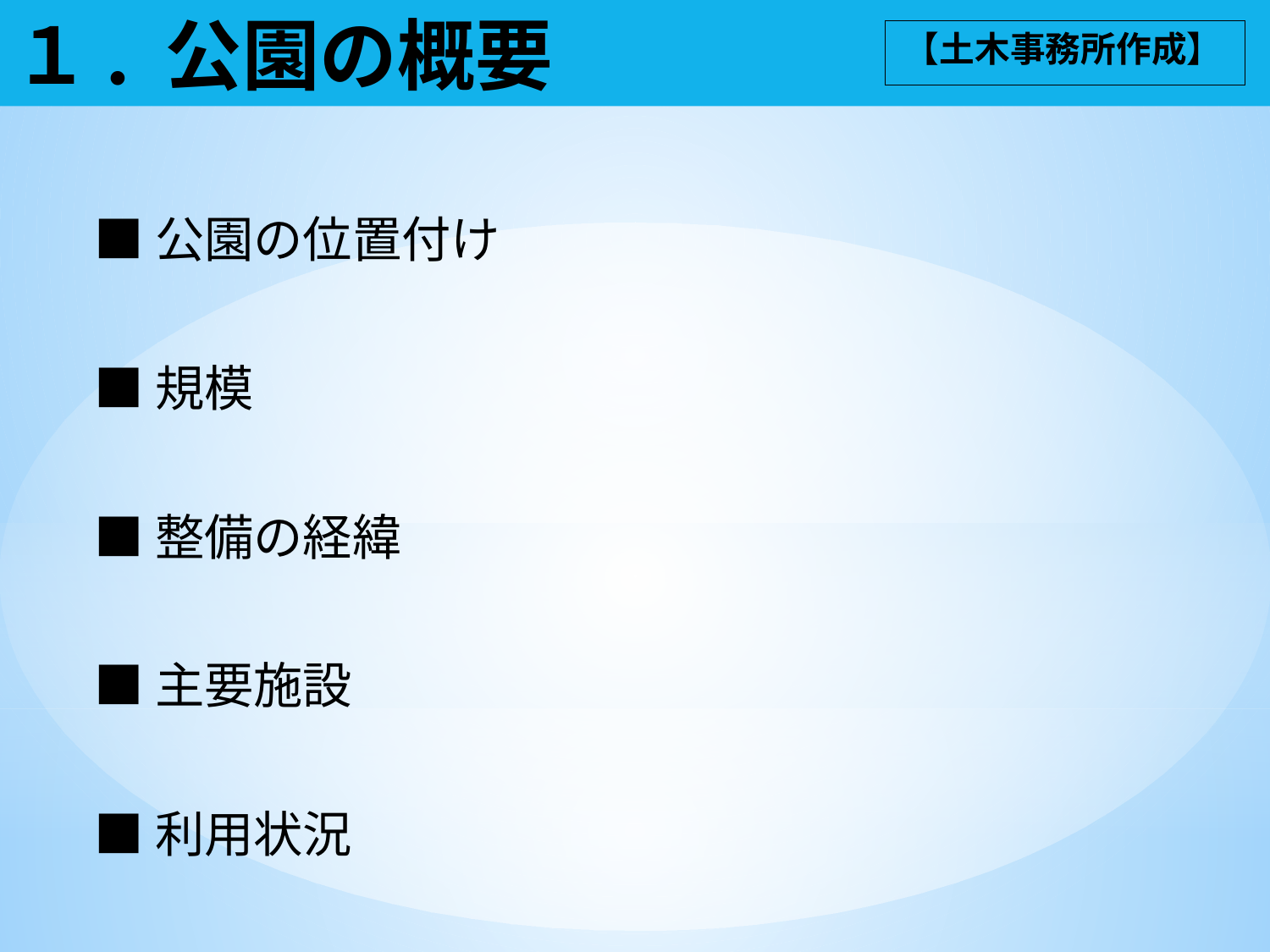

# １. 公園の概要
【土木事務所作成】
■公園の位置付け

■規模

■整備の経緯

■主要施設

■利用状況